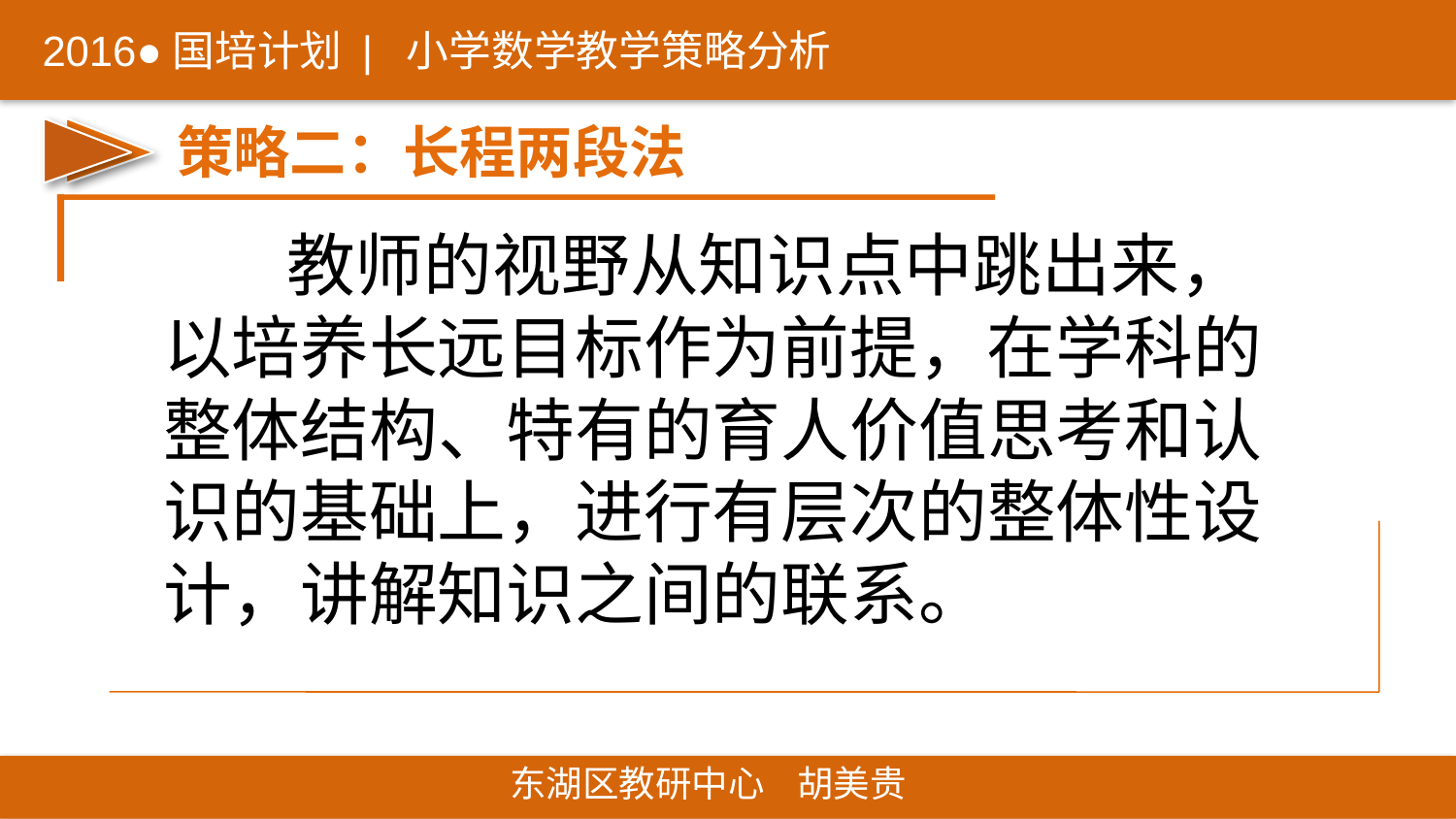

教师的视野从知识点中跳出来，以培养长远目标作为前提，在学科的整体结构、特有的育人价值思考和认识的基础上，进行有层次的整体性设计，讲解知识之间的联系。